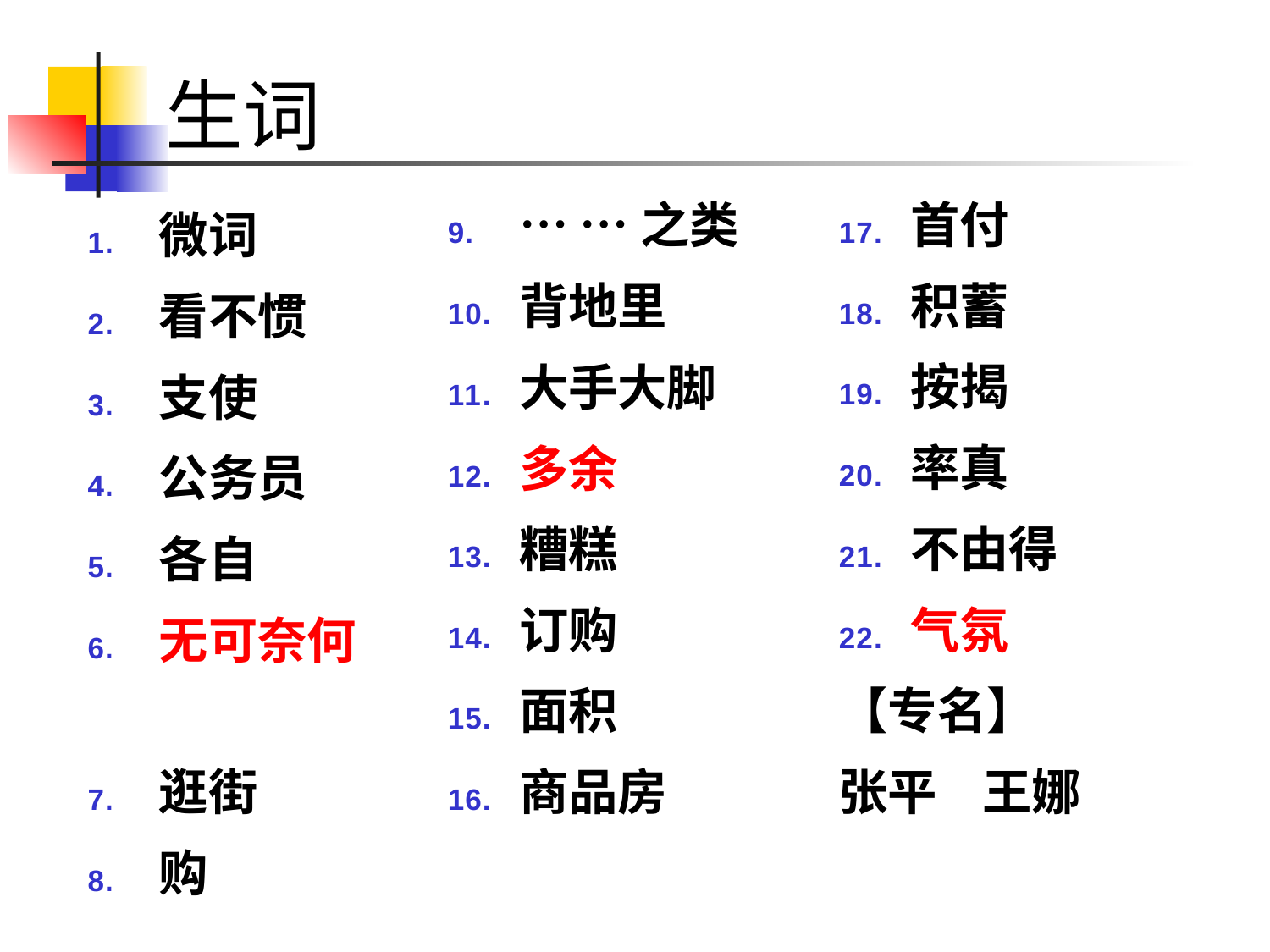

# 生词
… …之类
背地里
大手大脚
多余
糟糕
订购
面积
商品房
首付
积蓄
按揭
率真
不由得
气氛
【专名】
张平    王娜
微词
看不惯
支使
公务员
各自
无可奈何
逛街
购